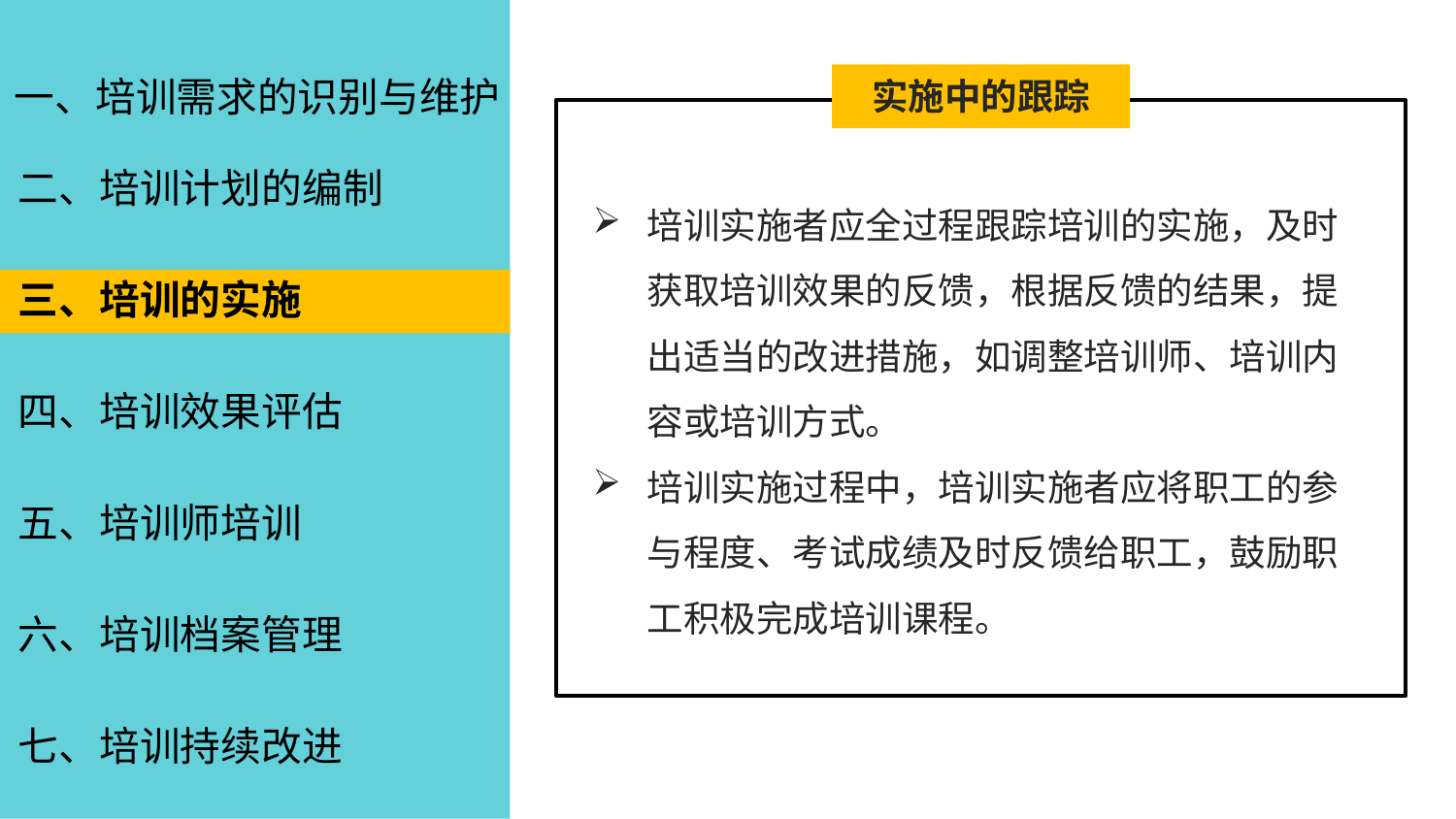

一、培训需求的识别与维护

实施中的跟踪

二、培训计划的编制
培训实施者应全过程跟踪培训的实施，及时获取培训效果的反馈，根据反馈的结果，提出适当的改进措施，如调整培训师、培训内容或培训方式。
培训实施过程中，培训实施者应将职工的参与程度、考试成绩及时反馈给职工，鼓励职工积极完成培训课程。
三、培训的实施

四、培训效果评估
五、培训师培训
六、培训档案管理
七、培训持续改进